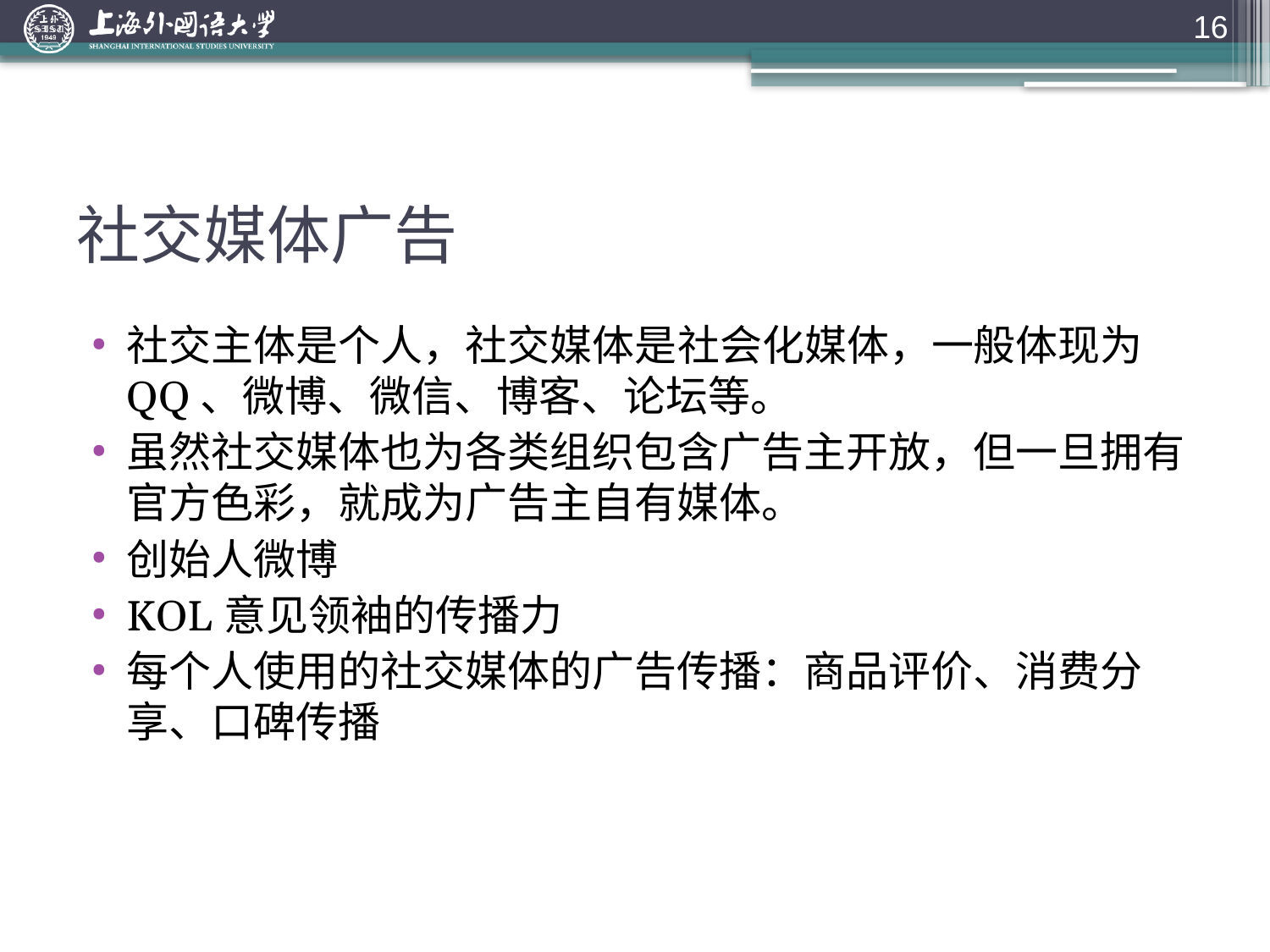

16
# 社交媒体广告
社交主体是个人，社交媒体是社会化媒体，一般体现为QQ、微博、微信、博客、论坛等。
虽然社交媒体也为各类组织包含广告主开放，但一旦拥有官方色彩，就成为广告主自有媒体。
创始人微博
KOL意见领袖的传播力
每个人使用的社交媒体的广告传播：商品评价、消费分享、口碑传播